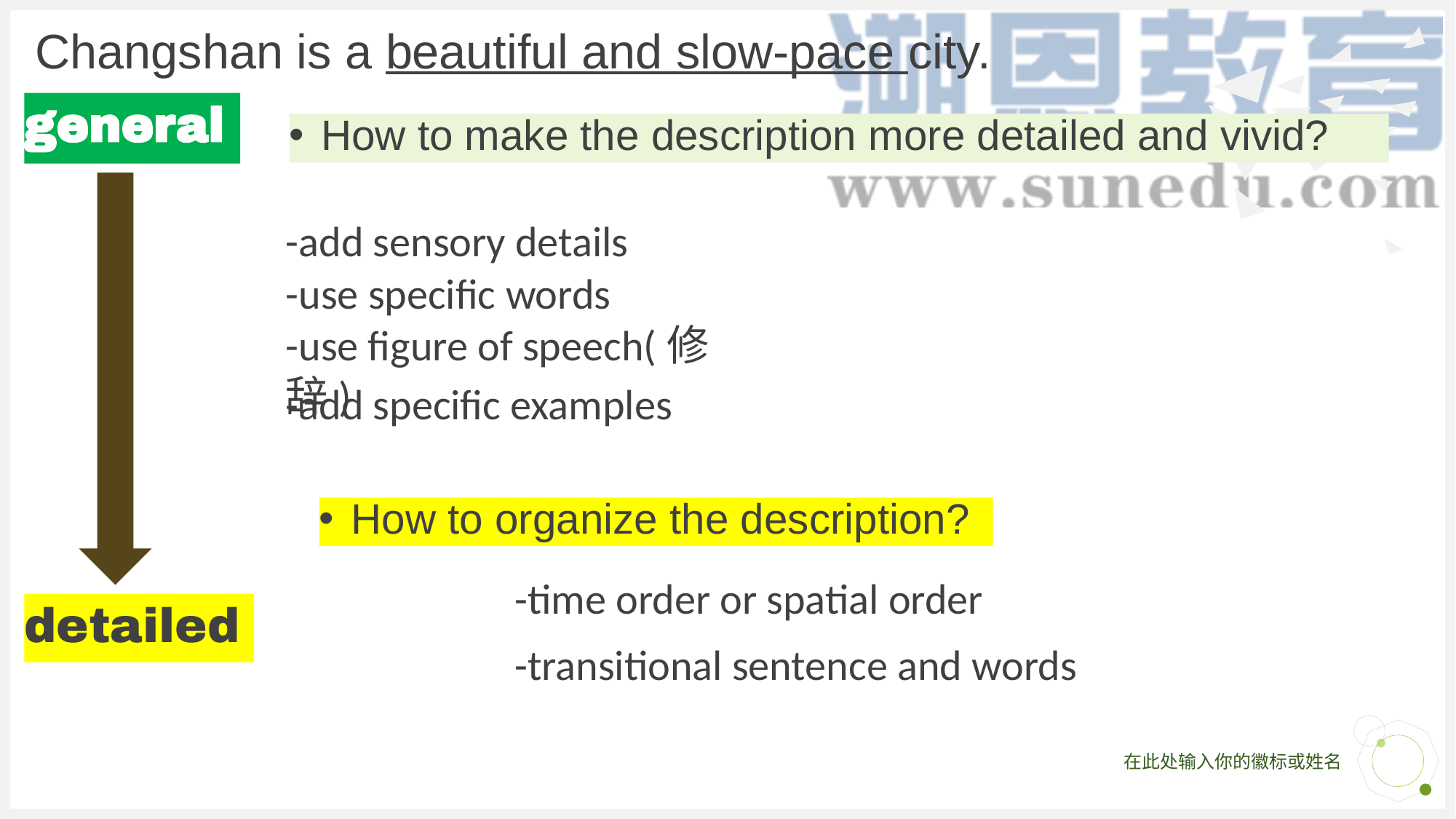

# Changshan is a beautiful and slow-pace city.
general
How to make the description more detailed and vivid?

-add sensory details
-use specific words
-use figure of speech(修辞)
-add specific examples
How to organize the description?
-time order or spatial order
detailed
-transitional sentence and words
7